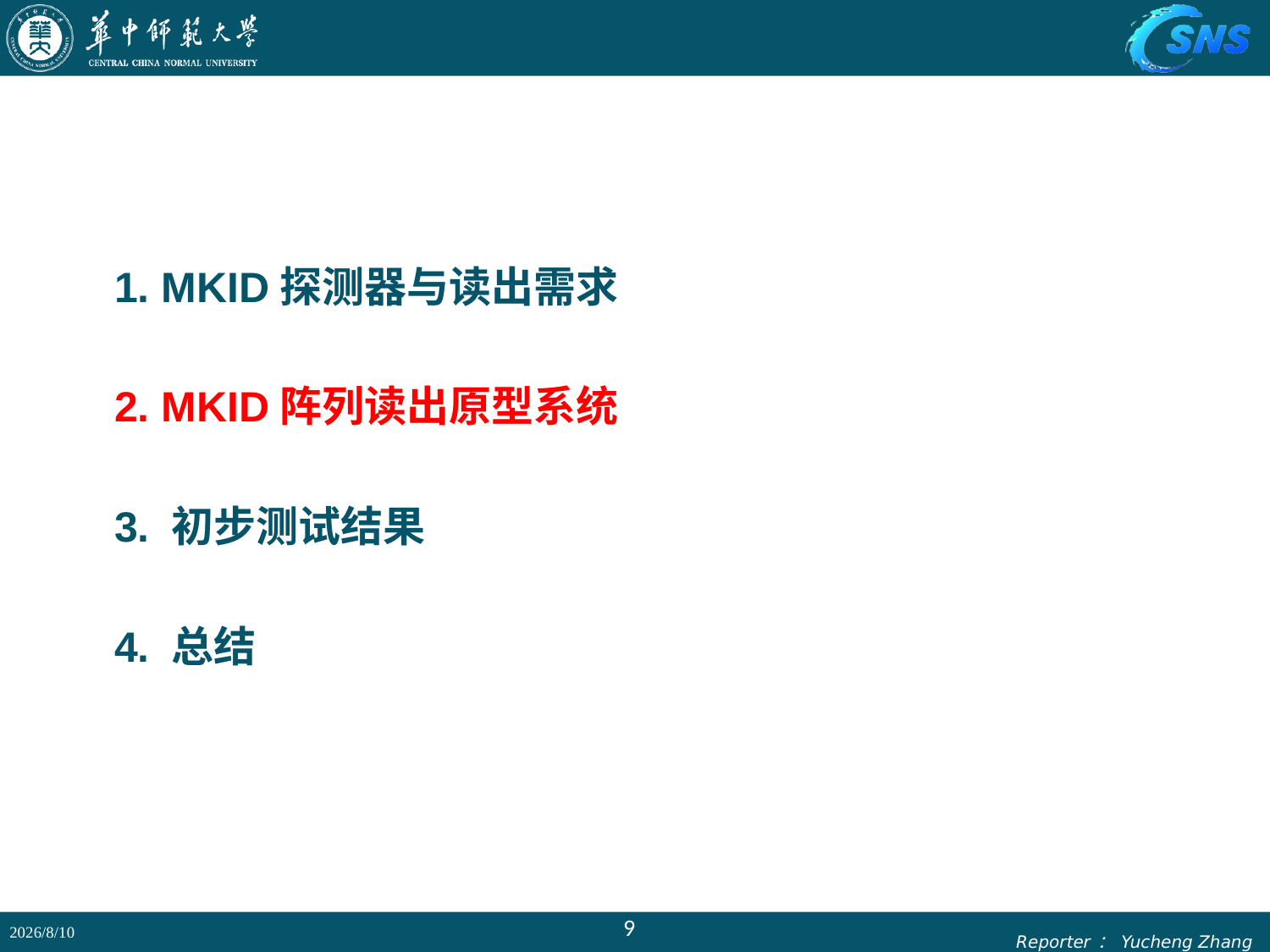

1. MKID探测器与读出需求
2. MKID阵列读出原型系统
3. 初步测试结果
4. 总结